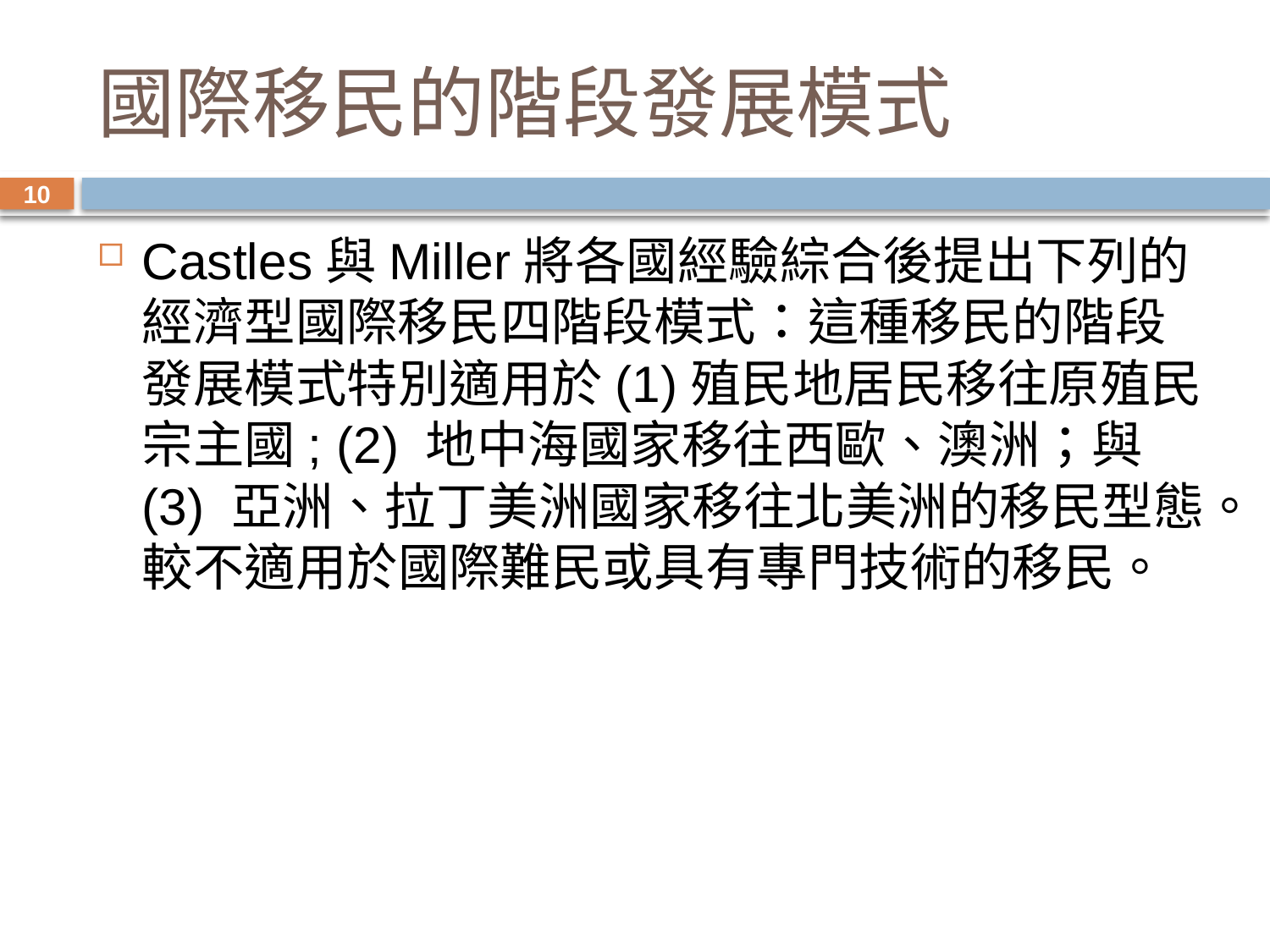

# 國際移民的階段發展模式
10
Castles與Miller將各國經驗綜合後提出下列的經濟型國際移民四階段模式：這種移民的階段發展模式特別適用於(1)殖民地居民移往原殖民宗主國; (2) 地中海國家移往西歐、澳洲；與(3) 亞洲、拉丁美洲國家移往北美洲的移民型態。較不適用於國際難民或具有專門技術的移民。